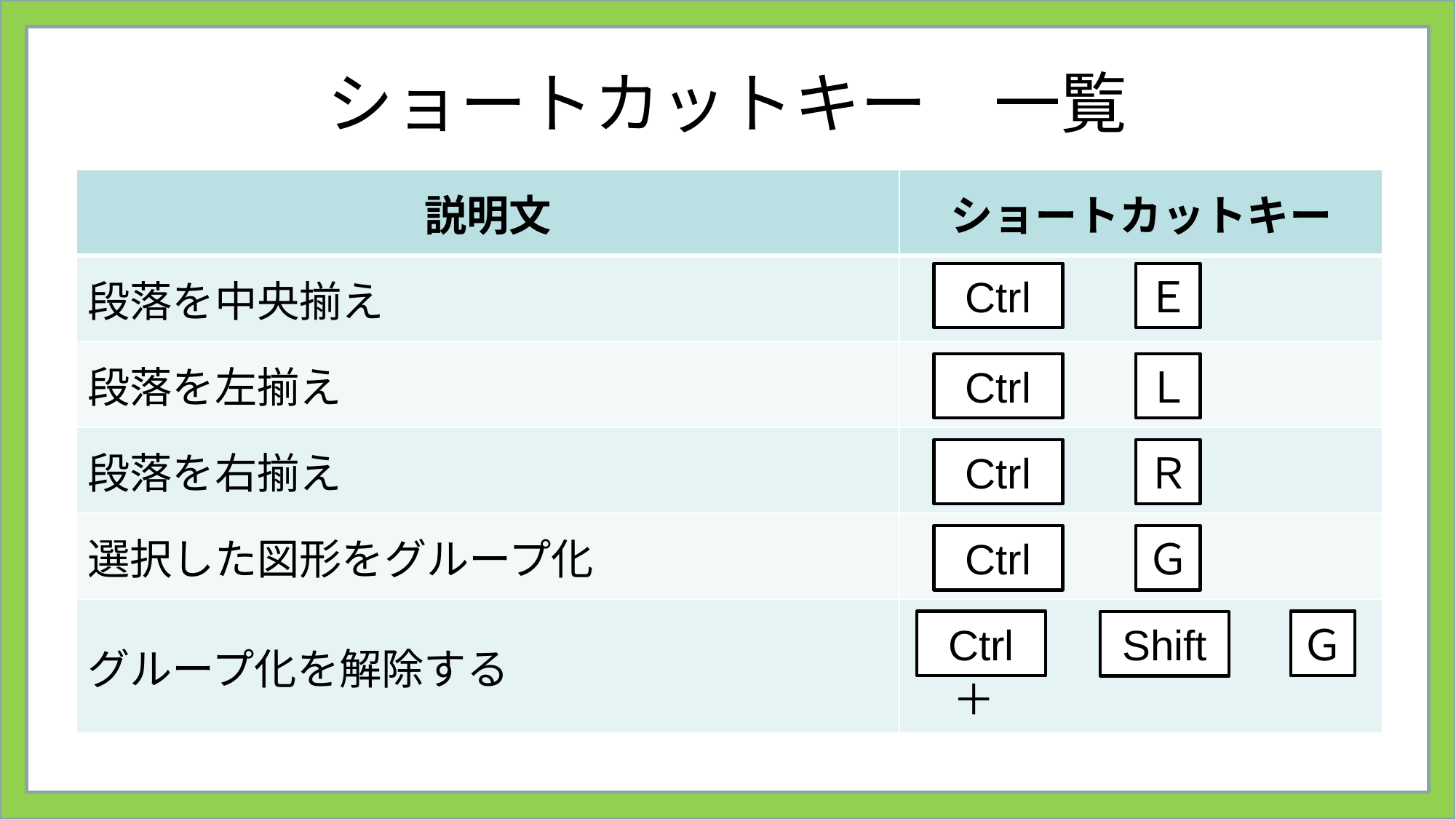

# ショートカットキー　一覧
| 説明文 | ショートカットキー |
| --- | --- |
| 段落を中央揃え | ＋ |
| 段落を左揃え | ＋ |
| 段落を右揃え | ＋ |
| 選択した図形をグループ化 | ＋ |
| グループ化を解除する | ＋　　　　　＋ |
Ctrl
Ｅ
Ctrl
Ｌ
Ctrl
Ｒ
Ctrl
Ｇ
Ctrl
Ｇ
Shift